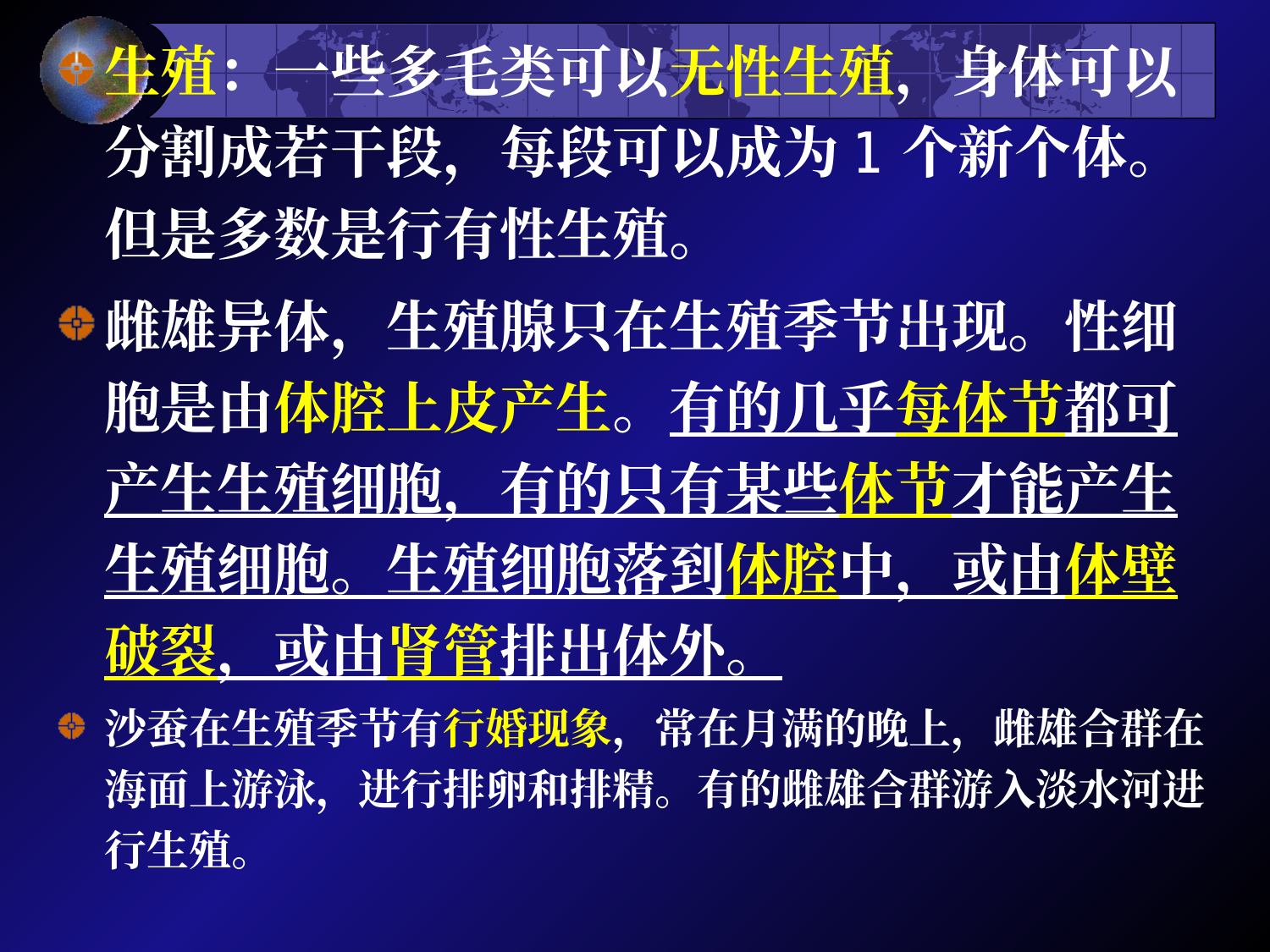

生殖：一些多毛类可以无性生殖，身体可以分割成若干段，每段可以成为1个新个体。但是多数是行有性生殖。
雌雄异体，生殖腺只在生殖季节出现。性细胞是由体腔上皮产生。有的几乎每体节都可产生生殖细胞，有的只有某些体节才能产生生殖细胞。生殖细胞落到体腔中，或由体壁破裂，或由肾管排出体外。
沙蚕在生殖季节有行婚现象，常在月满的晚上，雌雄合群在海面上游泳，进行排卵和排精。有的雌雄合群游入淡水河进行生殖。